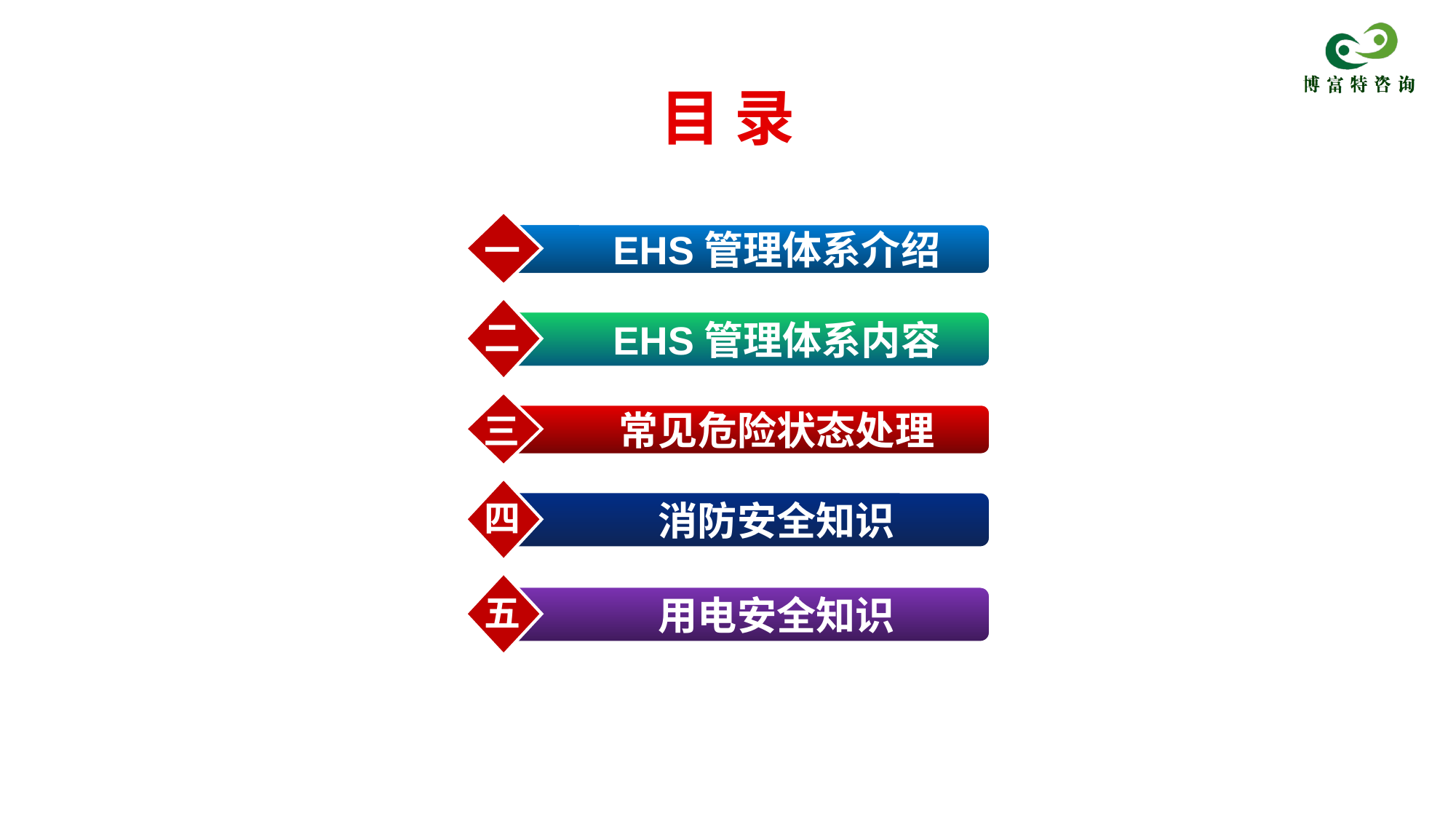

目 录

一
EHS管理体系介绍

二
EHS管理体系内容

三
常见危险状态处理

四
消防安全知识

五
用电安全知识